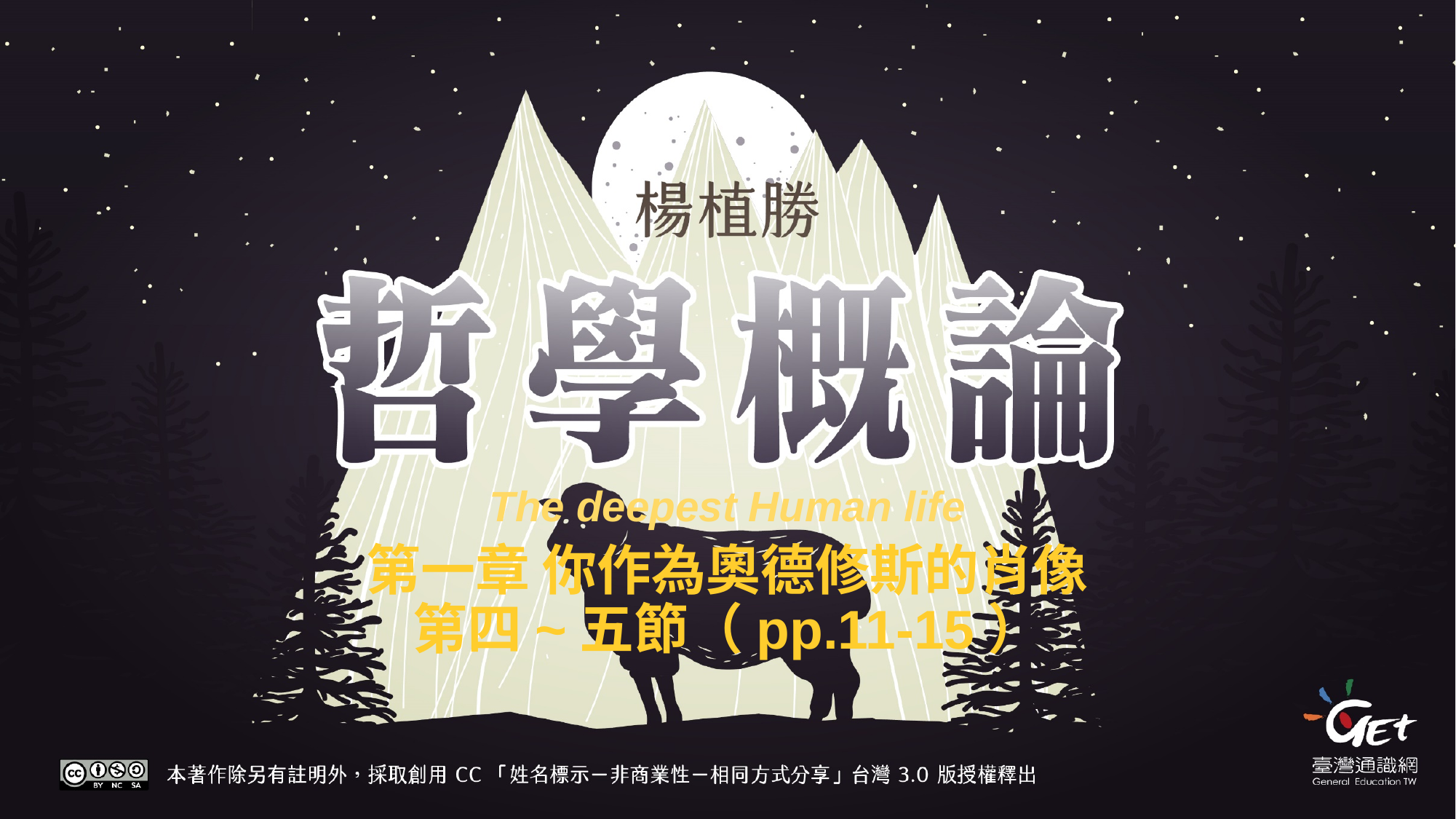

The deepest Human life
第一章 你作為奧德修斯的肖像
第四~五節（pp.11-15）